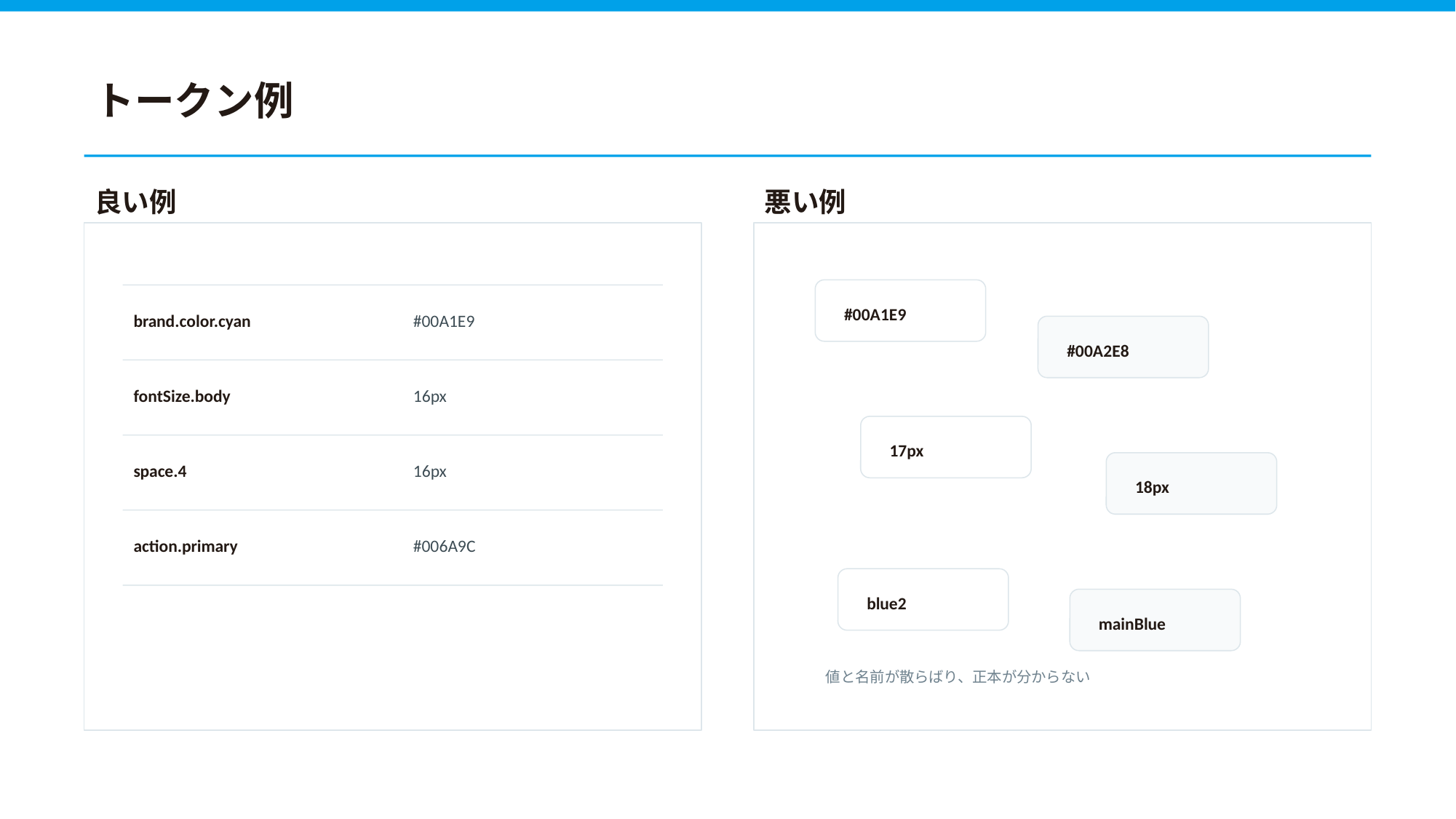

トークン例

良い例
悪い例

#00A1E9
brand.color.cyan
#00A1E9

#00A2E8

fontSize.body
16px

17px

space.4
16px
18px

action.primary
#006A9C

blue2

mainBlue
値と名前が散らばり、正本が分からない